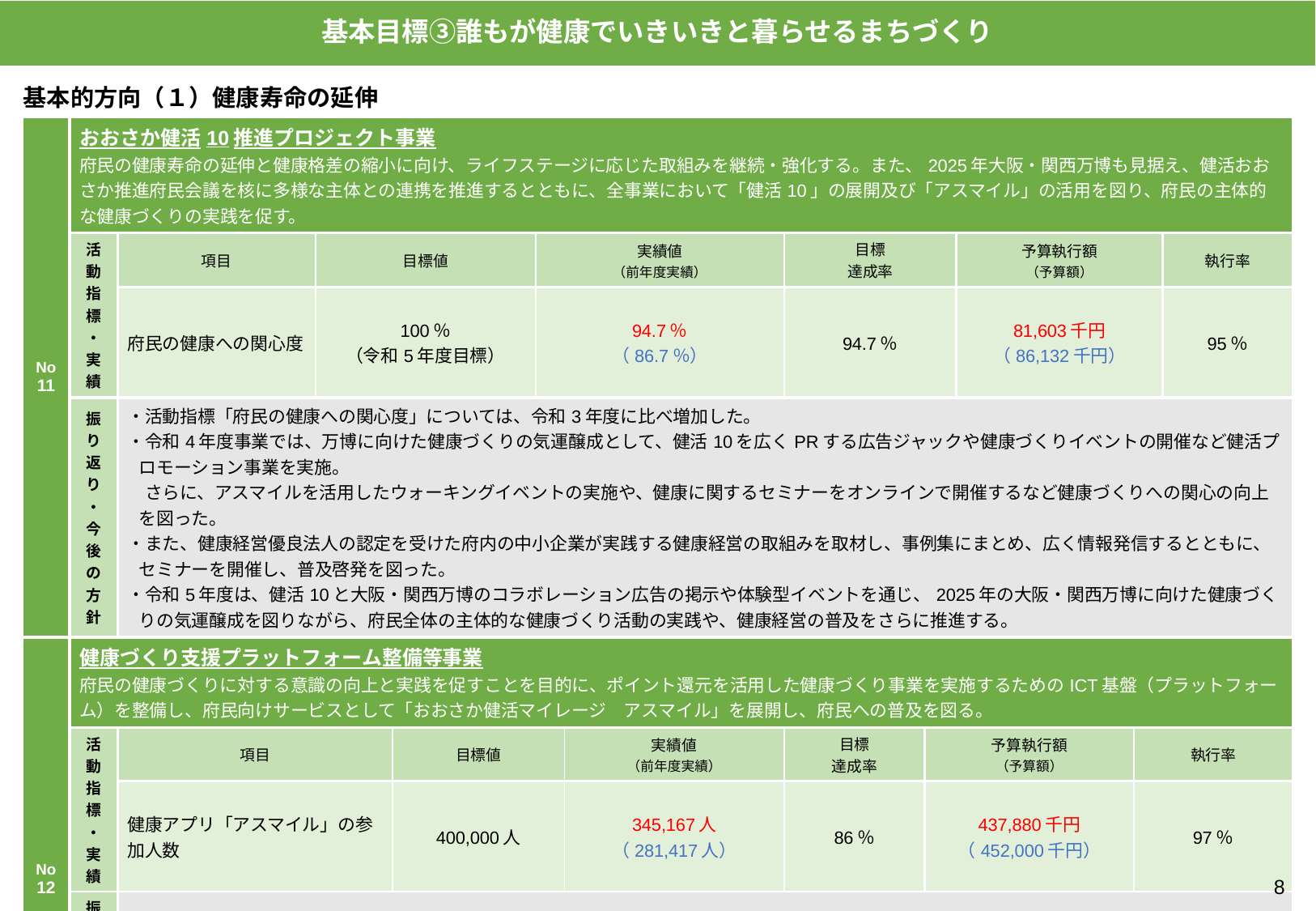

基本目標③誰もが健康でいきいきと暮らせるまちづくり
基本的方向（１）健康寿命の延伸
| No11 | おおさか健活10推進プロジェクト事業 府民の健康寿命の延伸と健康格差の縮小に向け、ライフステージに応じた取組みを継続・強化する。また、2025年大阪・関西万博も見据え、健活おおさか推進府民会議を核に多様な主体との連携を推進するとともに、全事業において「健活10」の展開及び「アスマイル」の活用を図り、府民の主体的な健康づくりの実践を促す。 |  |  |  |  |  |  |  |  |  |  |
| --- | --- | --- | --- | --- | --- | --- | --- | --- | --- | --- | --- |
|  | 活動指標・実績 | 項目 | 目標値 |  | 実績値 （前年度実績） |  | 目標 達成率 |  | 予算執行額 （予算額） |  | 執行率 |
|  |  | 府民の健康への関心度 | 100％ （令和5年度目標） |  | 94.7％ （86.7％） |  | 94.7％ |  | 81,603千円 （86,132千円） |  | 95％ |
|  | 振り返り・ 今後の方針 | ・活動指標「府民の健康への関心度」については、令和3年度に比べ増加した。 ・令和4年度事業では、万博に向けた健康づくりの気運醸成として、健活10を広くPRする広告ジャックや健康づくりイベントの開催など健活プロモーション事業を実施。 　さらに、アスマイルを活用したウォーキングイベントの実施や、健康に関するセミナーをオンラインで開催するなど健康づくりへの関心の向上を図った。 ・また、健康経営優良法人の認定を受けた府内の中小企業が実践する健康経営の取組みを取材し、事例集にまとめ、広く情報発信するとともに、セミナーを開催し、普及啓発を図った。 ・令和5年度は、健活10と大阪・関西万博のコラボレーション広告の掲示や体験型イベントを通じ、2025年の大阪・関西万博に向けた健康づくりの気運醸成を図りながら、府民全体の主体的な健康づくり活動の実践や、健康経営の普及をさらに推進する。 |  |  |  |  |  |  |  |  |  |
| No 12 | 健康づくり支援プラットフォーム整備等事業 府民の健康づくりに対する意識の向上と実践を促すことを目的に、ポイント還元を活用した健康づくり事業を実施するためのICT基盤（プラットフォーム）を整備し、府民向けサービスとして「おおさか健活マイレージ　アスマイル」を展開し、府民への普及を図る。 |  |  |  |  |  |  |  |  |  |  |
|  | 活動指標・ 実績 | 項目 |  | 目標値 |  | 実績値 （前年度実績） | 目標 達成率 | 予算執行額 （予算額） |  | 執行率 |  |
|  |  | 健康アプリ「アスマイル」の参加人数 |  | 400,000人 |  | 345,167人 （281,417人） | 86％ | 437,880千円 （452,000千円） |  | 97％ |  |
|  | 振り返り・ 今後の方針 | ・令和４年度事業では、府民の主体的な健康意識の向上と実践を促す無料健康アプリ「おおさか健活マイレージ　アスマイル」を引き続き展開。 （2019年１月21日からのモデル実施を経て、2019年10月28日から府内全市町村で展開） ・地域資源を活用したウォークラリー機能、企業単位での健康づくりを促進する企業コード機能を新規実装した。 ・活動指標は、令和４年度末目標である参加人数40万人は下回ったものの、単年度で約64,000人増加させた。 ・令和５年度は、参加人数50万人達成に向け、効果的な広報周知及び万博機運醸成に向けた取組を実施し、府民全体の主体的な健康づくりをさらに推進する。 |  |  |  |  |  |  |  |  |  |
8